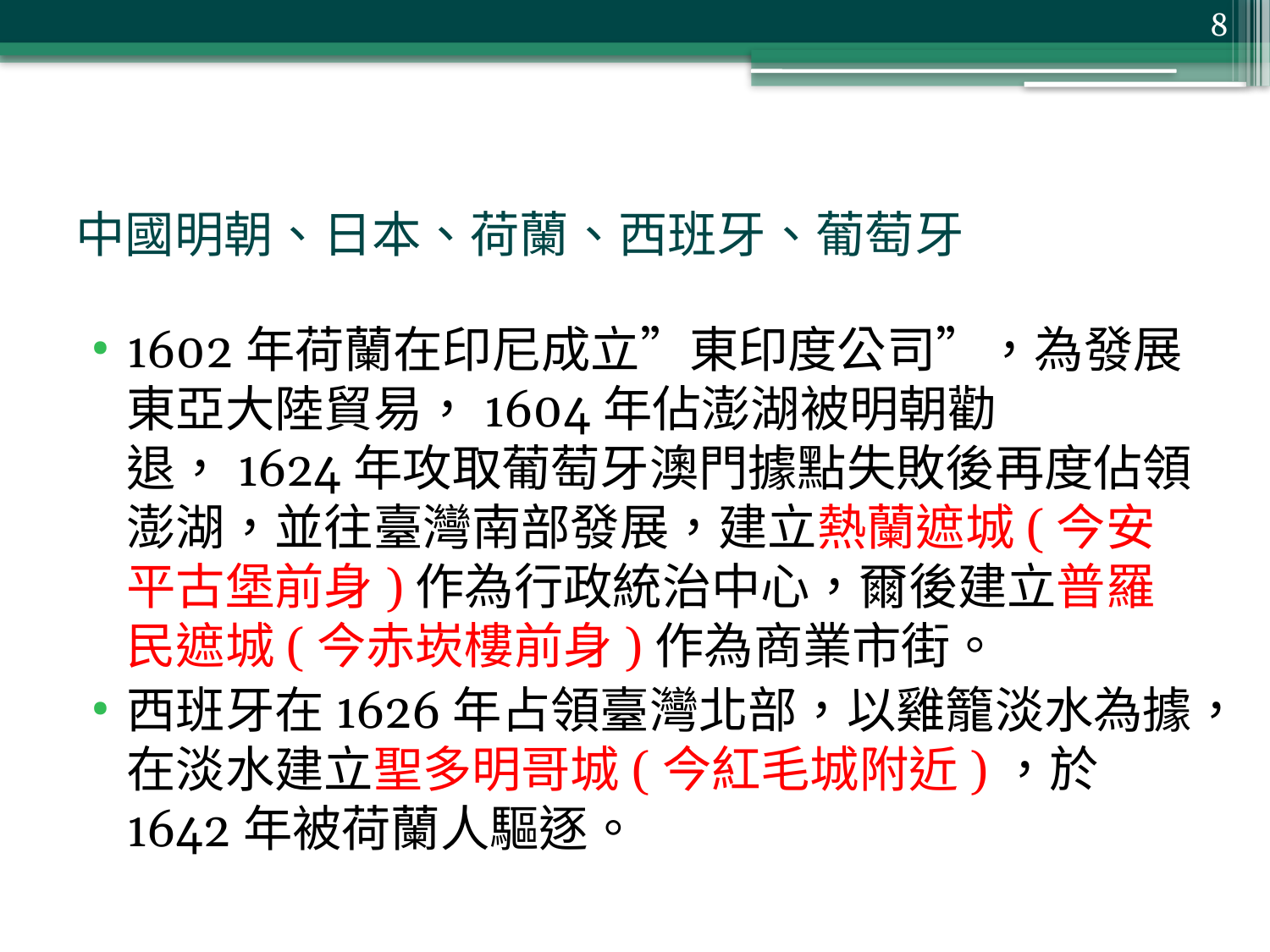

8
# 中國明朝、日本、荷蘭、西班牙、葡萄牙
1602年荷蘭在印尼成立”東印度公司”，為發展東亞大陸貿易，1604年佔澎湖被明朝勸退，1624年攻取葡萄牙澳門據點失敗後再度佔領澎湖，並往臺灣南部發展，建立熱蘭遮城(今安平古堡前身)作為行政統治中心，爾後建立普羅民遮城(今赤崁樓前身)作為商業市街。
西班牙在1626年占領臺灣北部，以雞籠淡水為據，在淡水建立聖多明哥城(今紅毛城附近)，於1642年被荷蘭人驅逐。